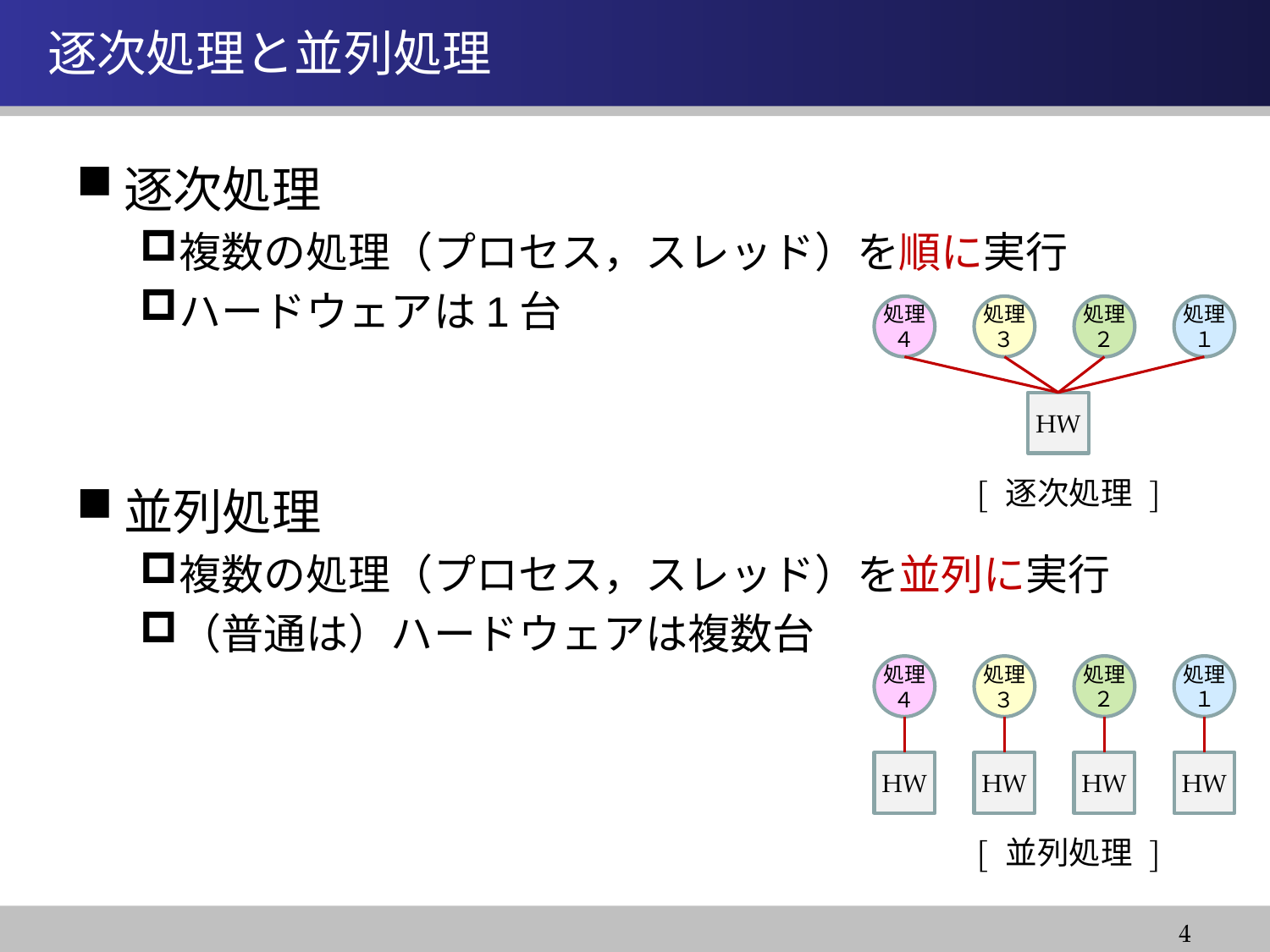

情報システム基盤学基礎１
# 逐次処理と並列処理
逐次処理
複数の処理（プロセス，スレッド）を順に実行
ハードウェアは1台

並列処理
複数の処理（プロセス，スレッド）を並列に実行
（普通は）ハードウェアは複数台
処理２
処理１
処理４
処理３
HW
[ 逐次処理 ]
処理２
処理１
処理４
処理３
HW
HW
HW
HW
[ 並列処理 ]
4